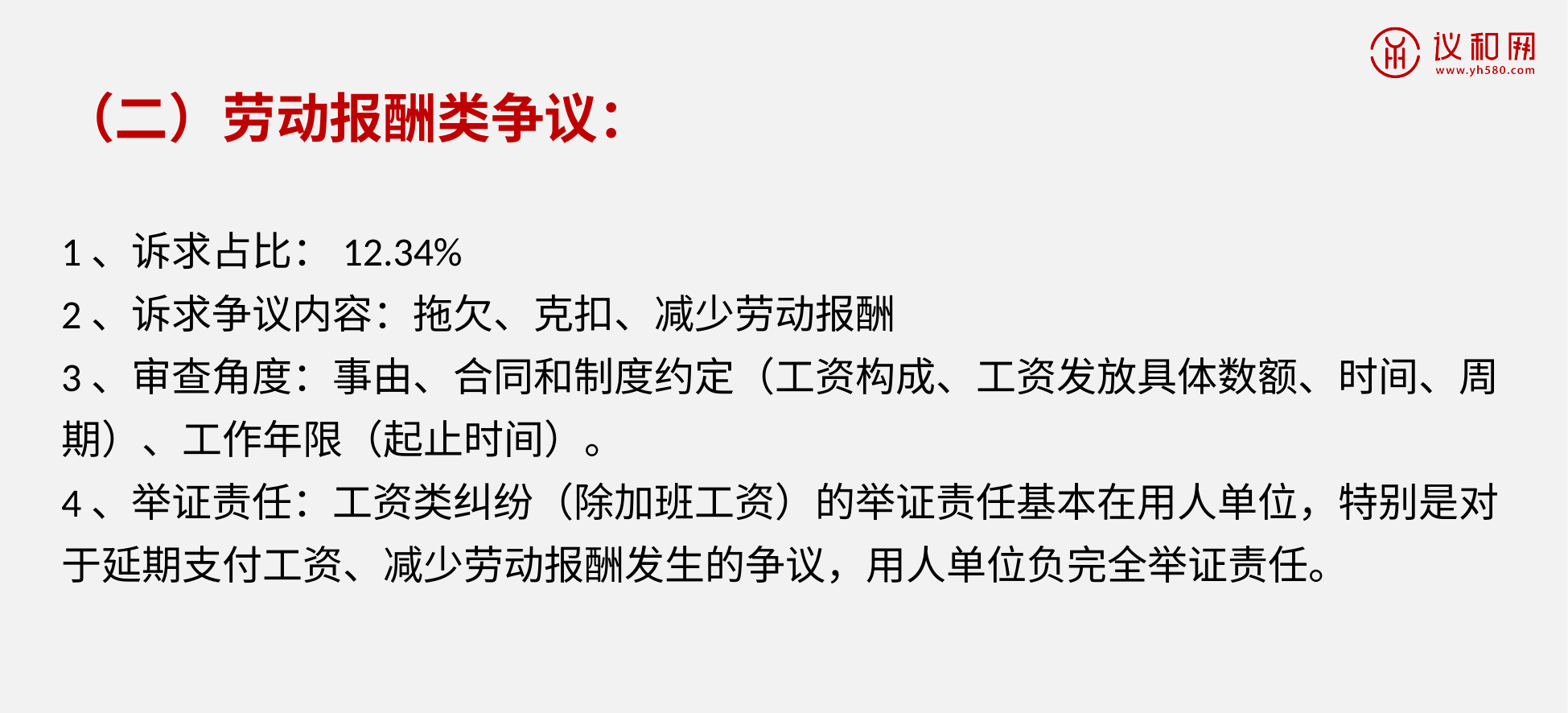

（二）劳动报酬类争议：

1、诉求占比：12.34%
2、诉求争议内容：拖欠、克扣、减少劳动报酬
3、审查角度：事由、合同和制度约定（工资构成、工资发放具体数额、时间、周期）、工作年限（起止时间）。
4、举证责任：工资类纠纷（除加班工资）的举证责任基本在用人单位，特别是对于延期支付工资、减少劳动报酬发生的争议，用人单位负完全举证责任。